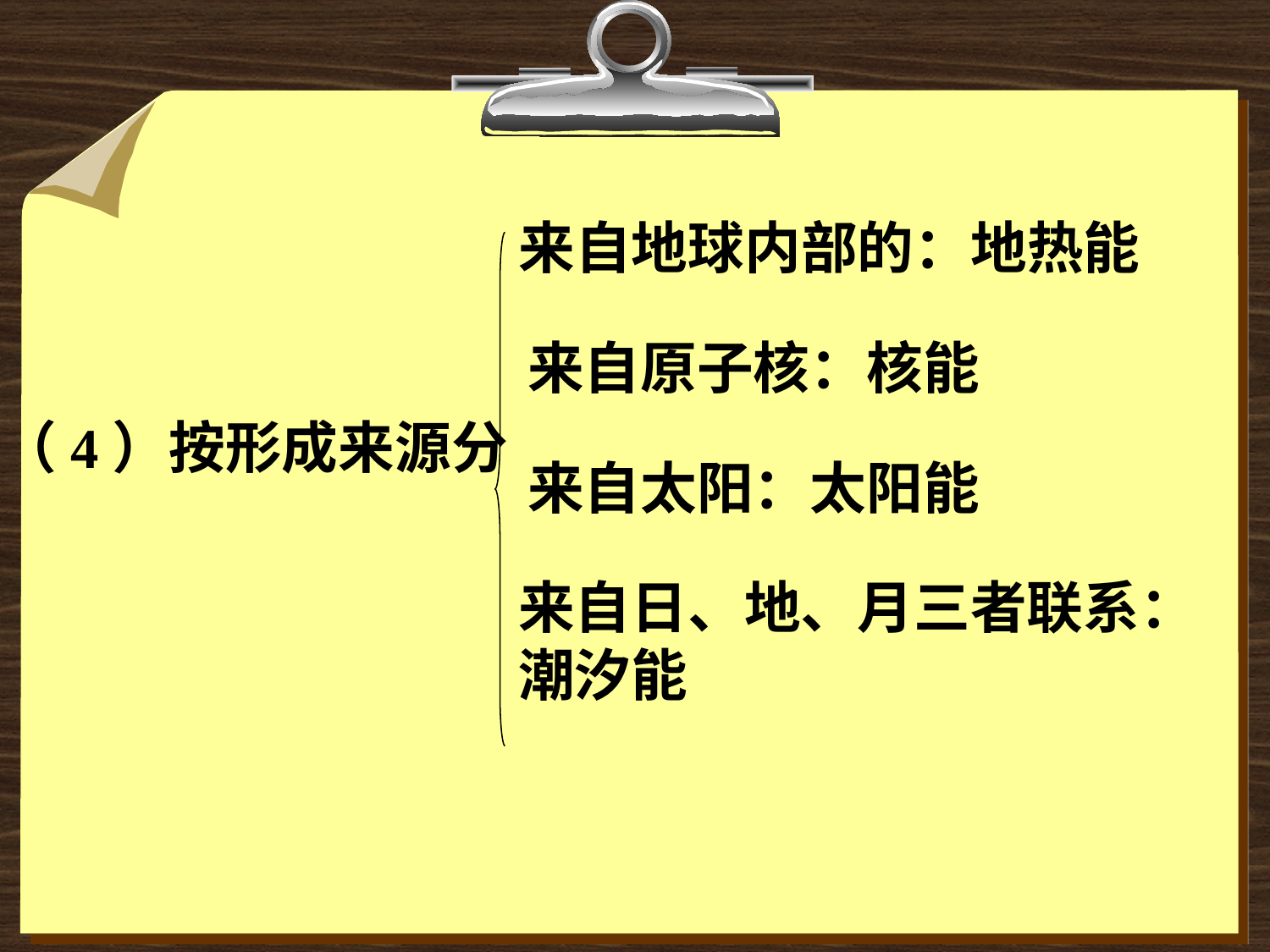

来自地球内部的：地热能

来自原子核：核能
（4）按形成来源分
来自太阳：太阳能
来自日、地、月三者联系：
潮汐能